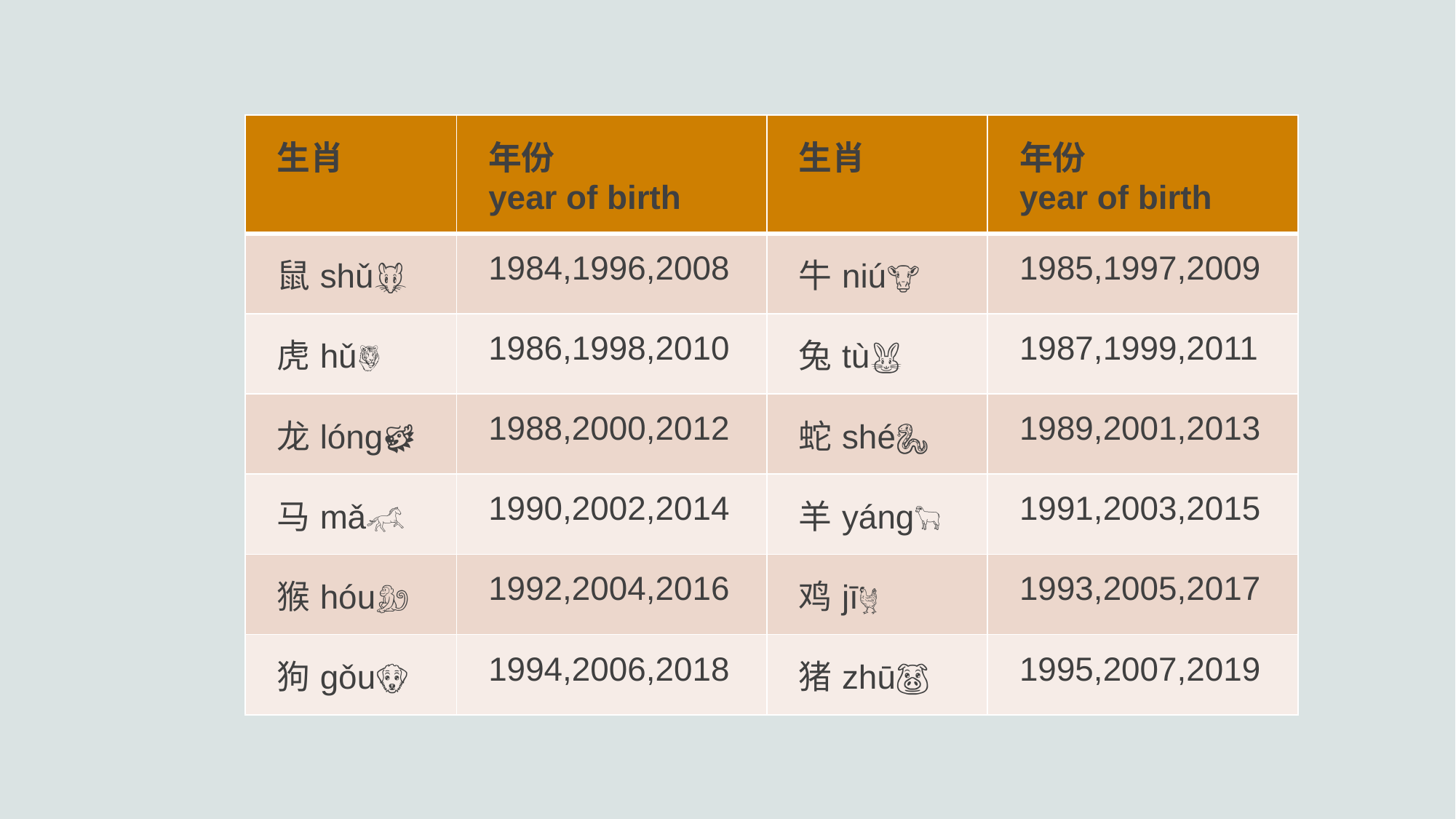

| 生肖 | 年份 year of birth | 生肖 | 年份 year of birth |
| --- | --- | --- | --- |
| 鼠shǔ🐭 | 1984,1996,2008 | 牛niú🐮 | 1985,1997,2009 |
| 虎hǔ🐯 | 1986,1998,2010 | 兔tù🐰 | 1987,1999,2011 |
| 龙lóng🐲 | 1988,2000,2012 | 蛇shé🐍 | 1989,2001,2013 |
| 马mǎ🐎 | 1990,2002,2014 | 羊yáng🐑 | 1991,2003,2015 |
| 猴hóu🐒 | 1992,2004,2016 | 鸡jī🐔 | 1993,2005,2017 |
| 狗gǒu🐶 | 1994,2006,2018 | 猪zhū🐷 | 1995,2007,2019 |